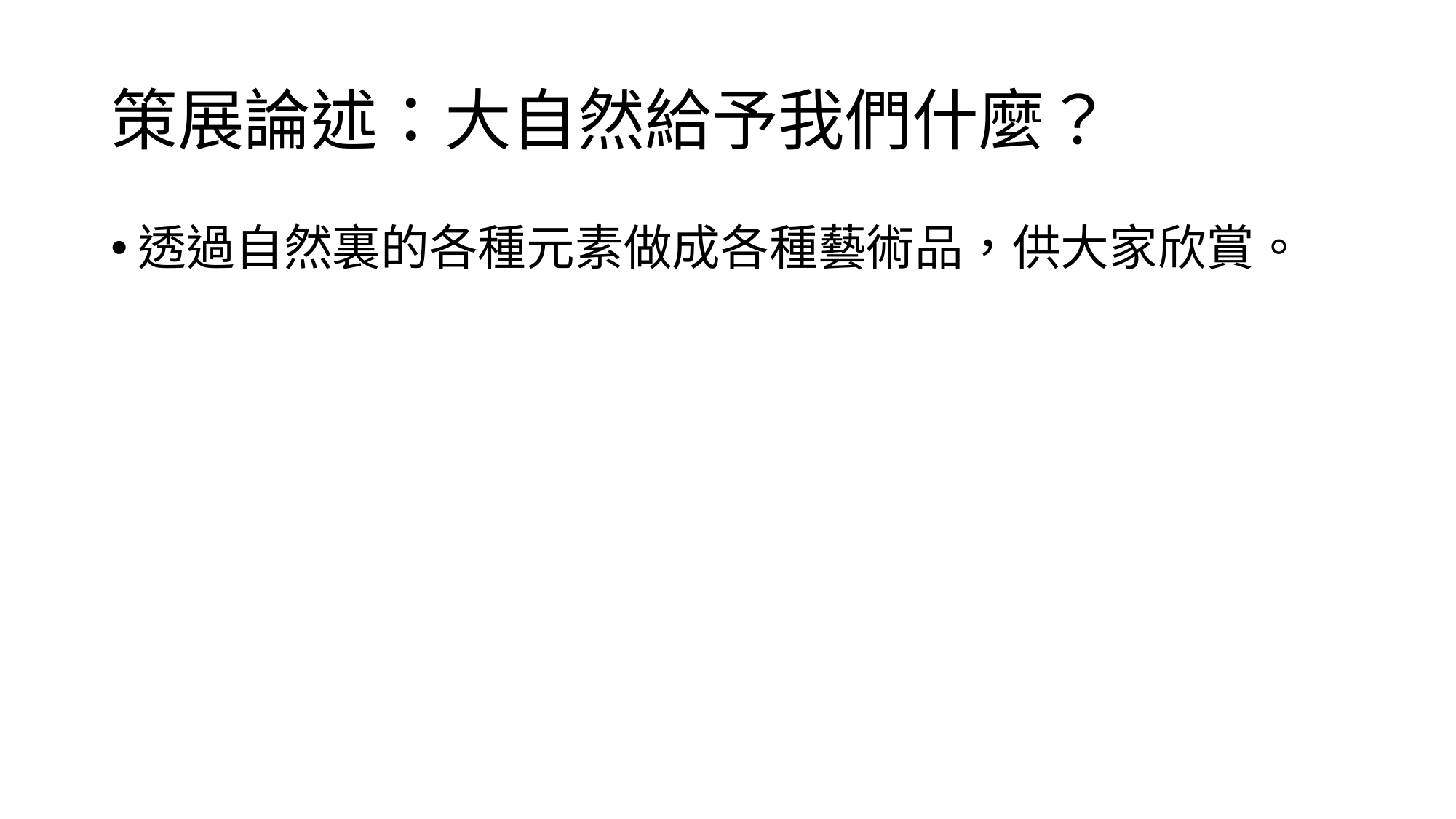

# 策展論述：大自然給予我們什麼？
透過自然裏的各種元素做成各種藝術品，供大家欣賞。